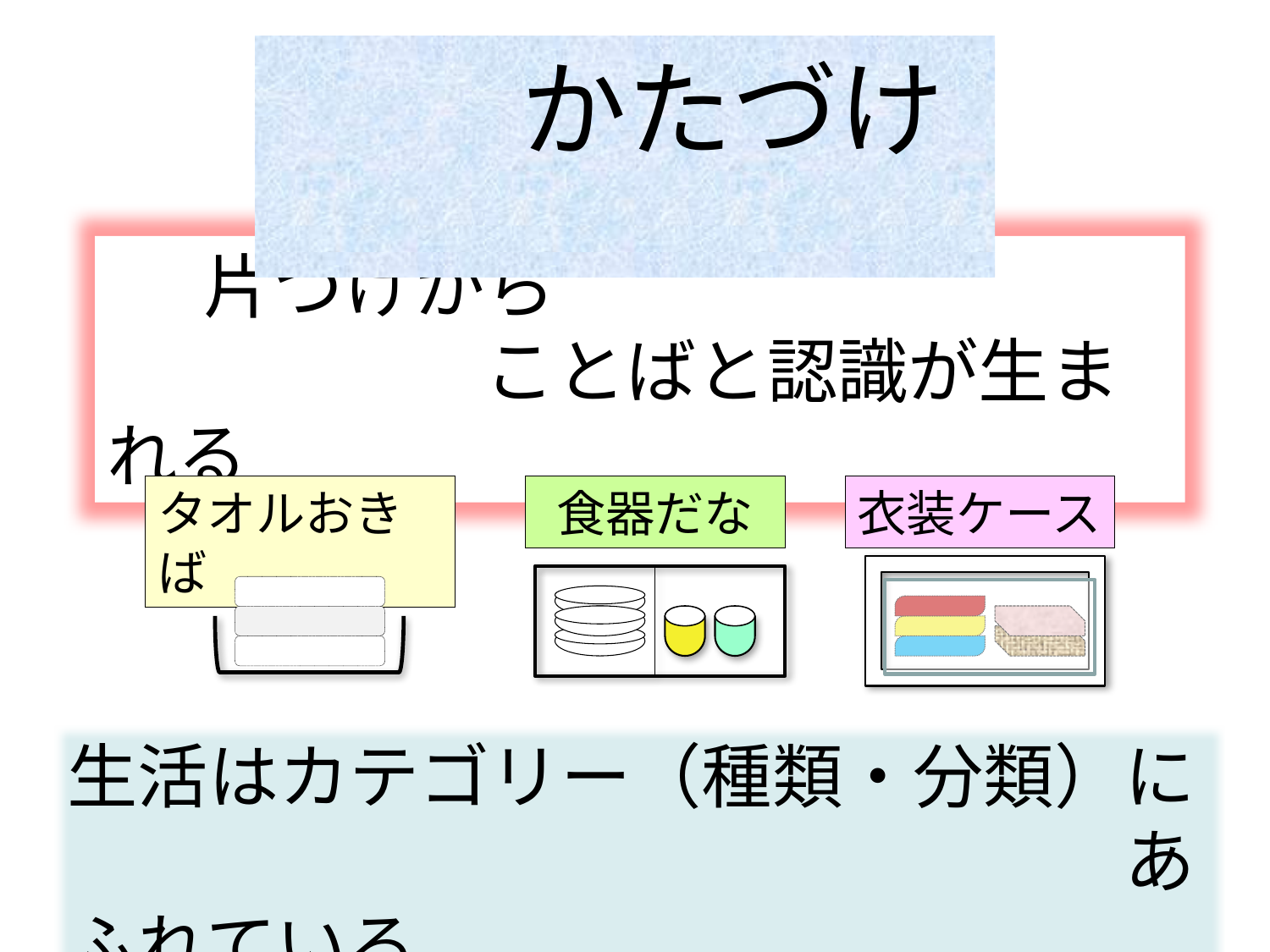

かたづけ
　片づけから
　　　　　ことばと認識が生まれる
タオルおきば
食器だな
衣装ケース

生活はカテゴリー（種類・分類）に
　　　　　　　　　　　　　　　あふれている